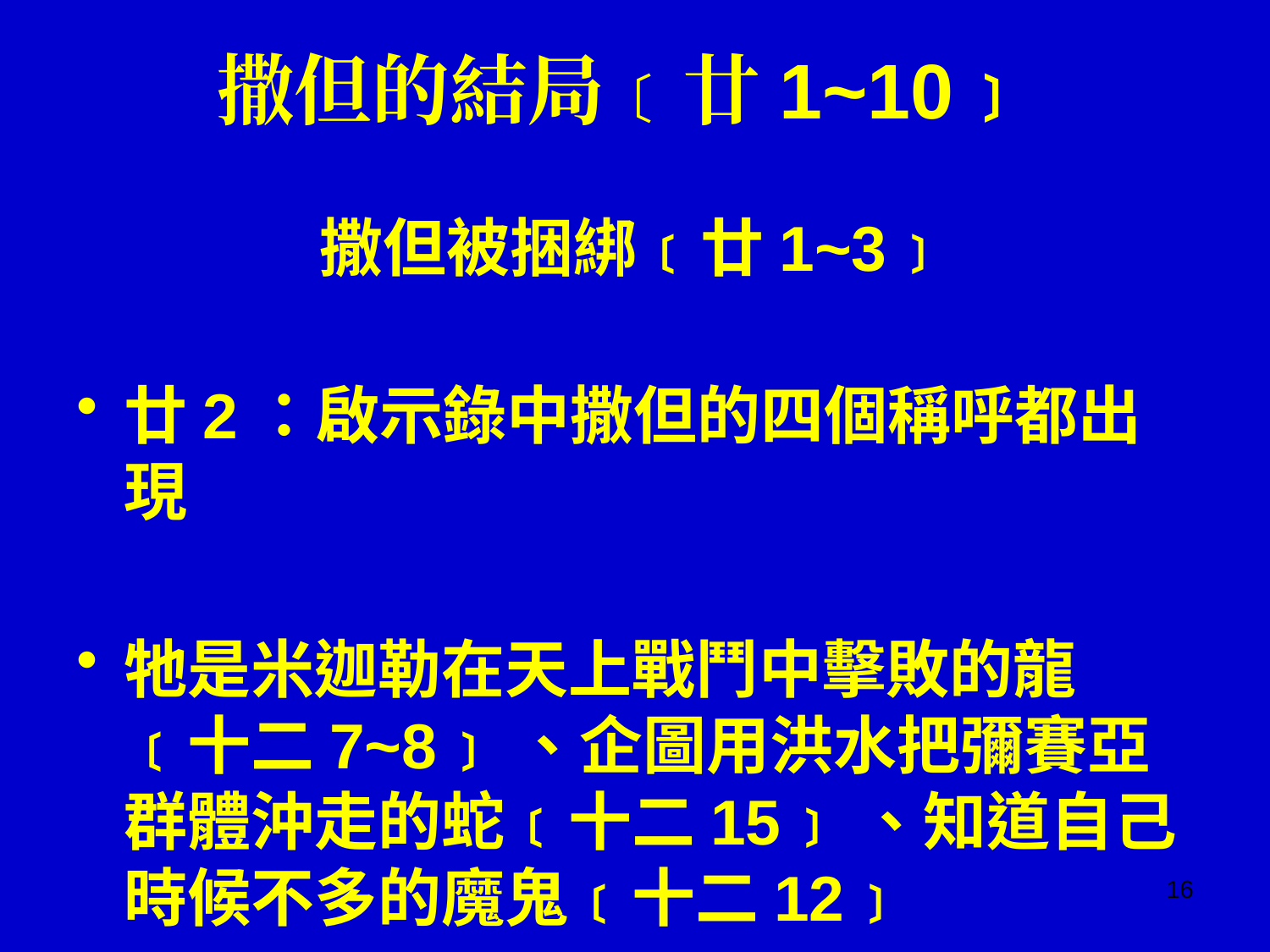

# 撒但的結局﹝廿1~10﹞
撒但被捆綁﹝廿1~3﹞

廿2：啟示錄中撒但的四個稱呼都出現

牠是米迦勒在天上戰鬥中擊敗的龍﹝十二7~8﹞、企圖用洪水把彌賽亞群體沖走的蛇﹝十二15﹞、知道自己時候不多的魔鬼﹝十二12﹞
16